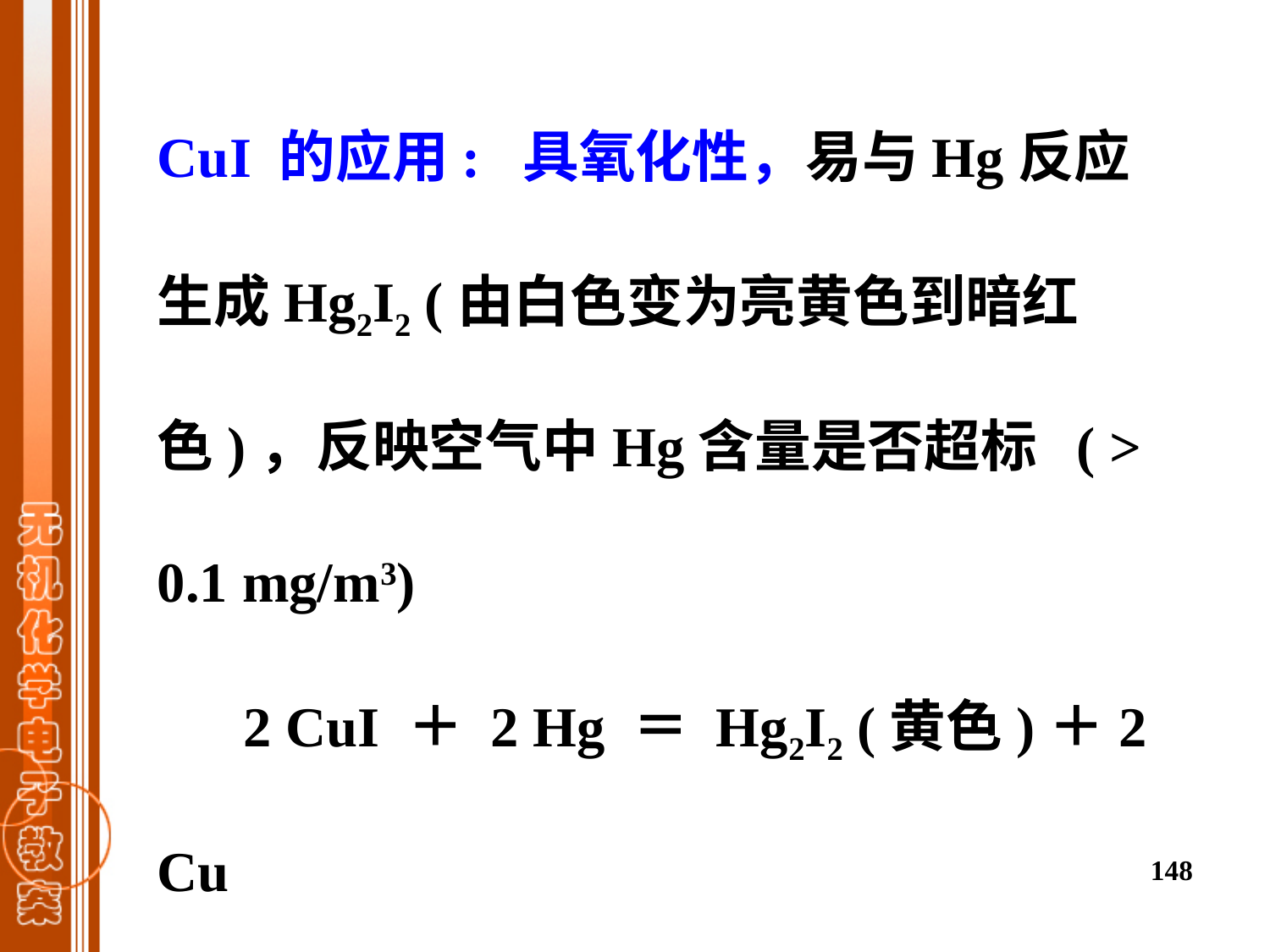

CuI 的应用:  具氧化性，易与Hg反应生成Hg2I2 (由白色变为亮黄色到暗红色)，反映空气中Hg含量是否超标  ( > 0.1 mg/m3)
       2 CuI ＋ 2 Hg ＝ Hg2I2 (黄色)＋2 Cu
      4 CuI ＋ Hg ＝ Cu2[HgI4] ＋2 Cu
148